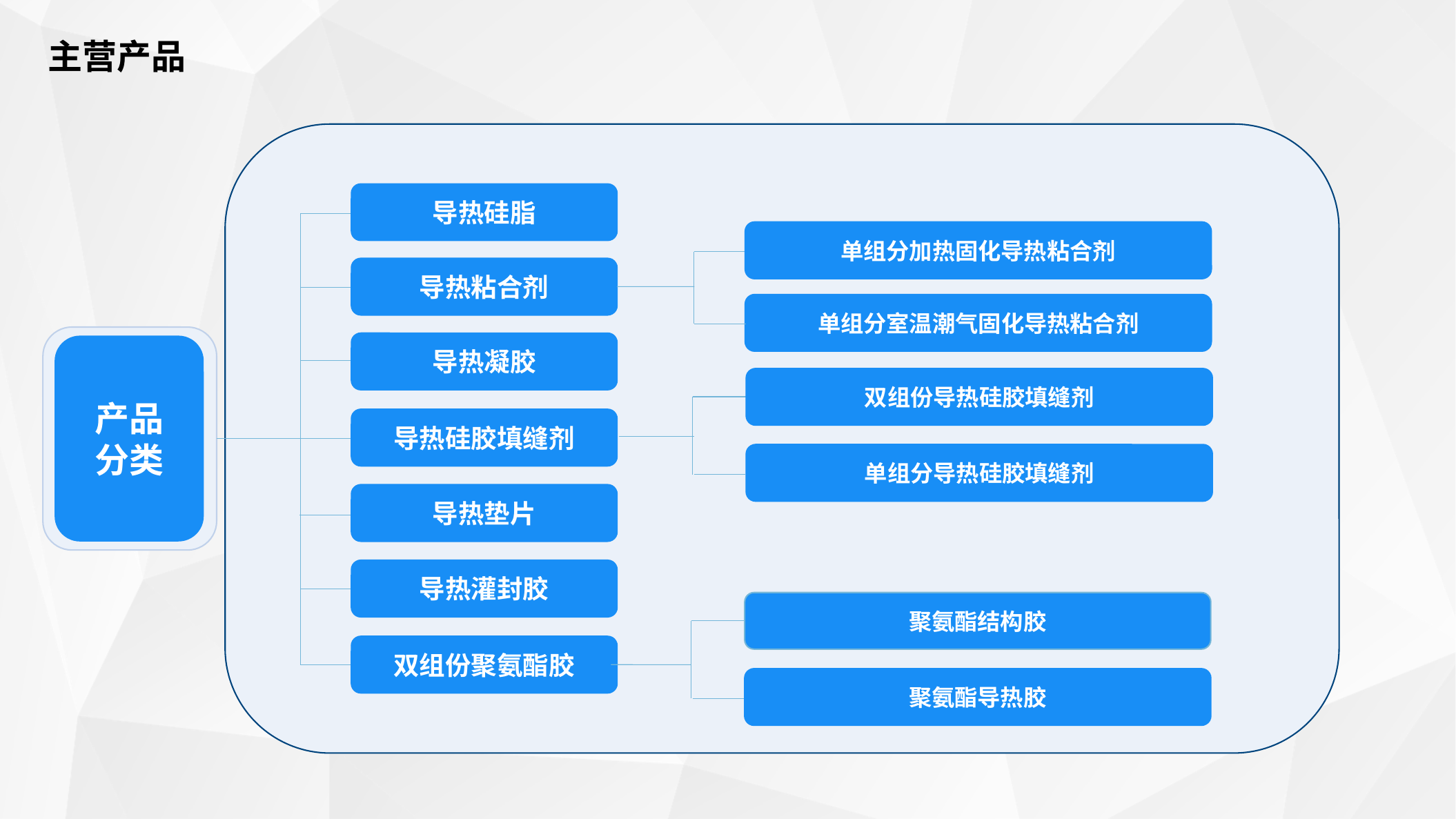

主营产品

导热硅脂
单组分加热固化导热粘合剂
导热粘合剂
单组分室温潮气固化导热粘合剂

导热凝胶
产品
分类
双组份导热硅胶填缝剂
导热硅胶填缝剂
单组分导热硅胶填缝剂
导热垫片
导热灌封胶
聚氨酯结构胶
双组份聚氨酯胶
聚氨酯导热胶